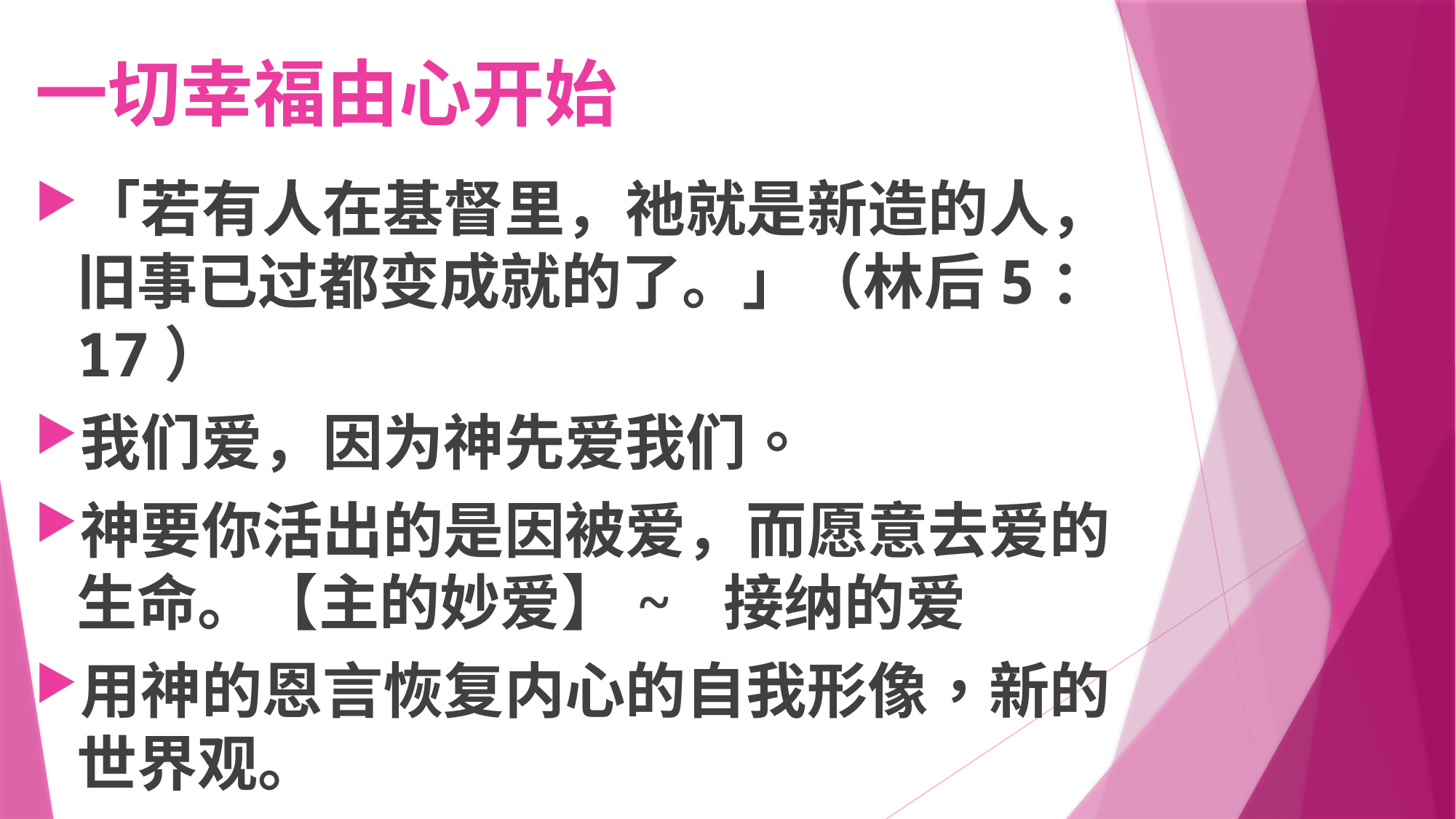

# 一切幸福由心开始
「若有人在基督里，祂就是新造的人，旧事已过都变成就的了。」（林后5：17）
我们爱，因为神先爱我们。
神要你活出的是因被爱，而愿意去爱的生命。【主的妙爱】~ 接纳的爱
用神的恩言恢复内心的自我形像，新的世界观。